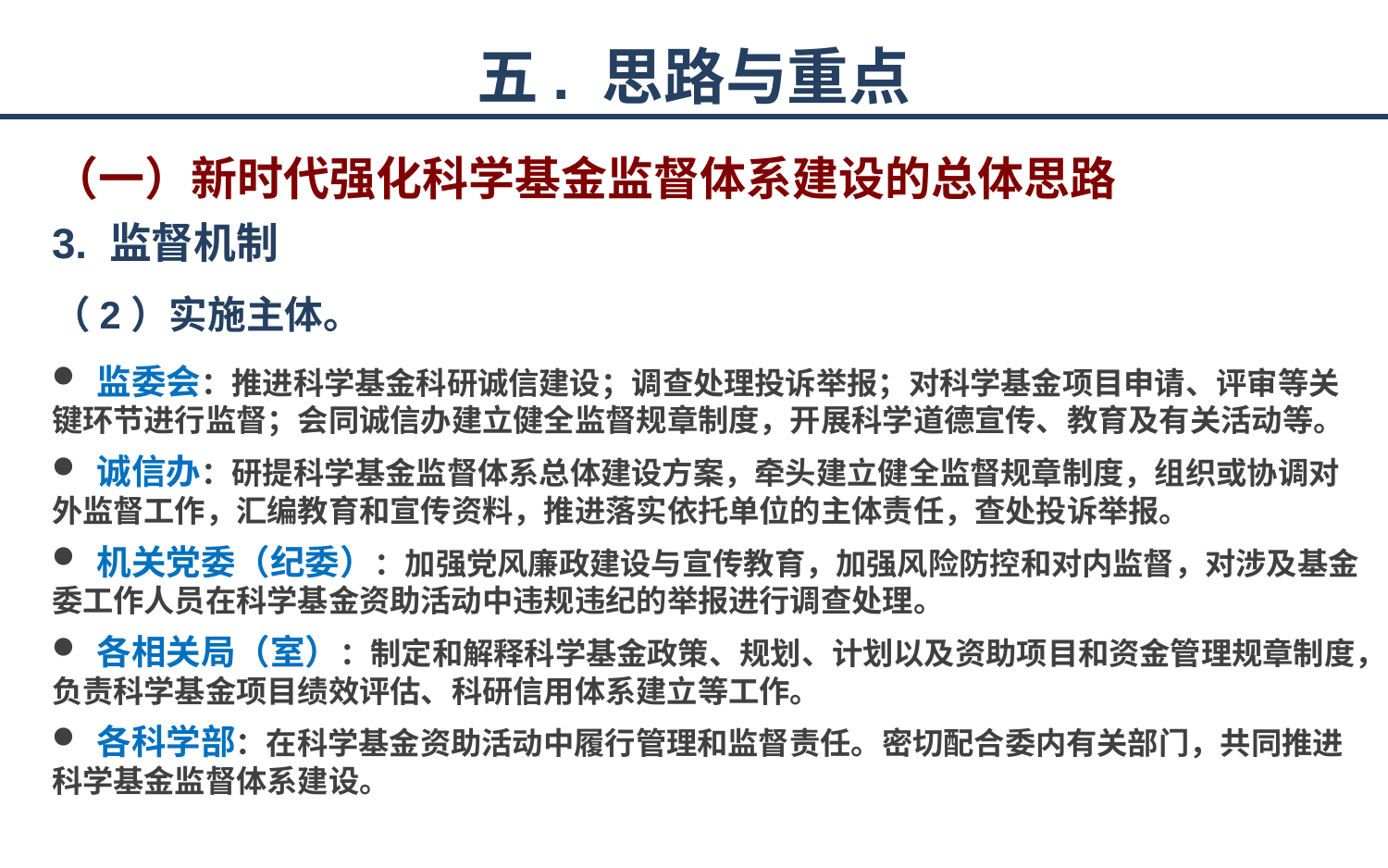

# 五. 思路与重点
（一）新时代强化科学基金监督体系建设的总体思路
3. 监督机制
（2）实施主体。
 监委会：推进科学基金科研诚信建设；调查处理投诉举报；对科学基金项目申请、评审等关键环节进行监督；会同诚信办建立健全监督规章制度，开展科学道德宣传、教育及有关活动等。
 诚信办：研提科学基金监督体系总体建设方案，牵头建立健全监督规章制度，组织或协调对外监督工作，汇编教育和宣传资料，推进落实依托单位的主体责任，查处投诉举报。
 机关党委（纪委）：加强党风廉政建设与宣传教育，加强风险防控和对内监督，对涉及基金委工作人员在科学基金资助活动中违规违纪的举报进行调查处理。
 各相关局（室）：制定和解释科学基金政策、规划、计划以及资助项目和资金管理规章制度，负责科学基金项目绩效评估、科研信用体系建立等工作。
 各科学部：在科学基金资助活动中履行管理和监督责任。密切配合委内有关部门，共同推进科学基金监督体系建设。